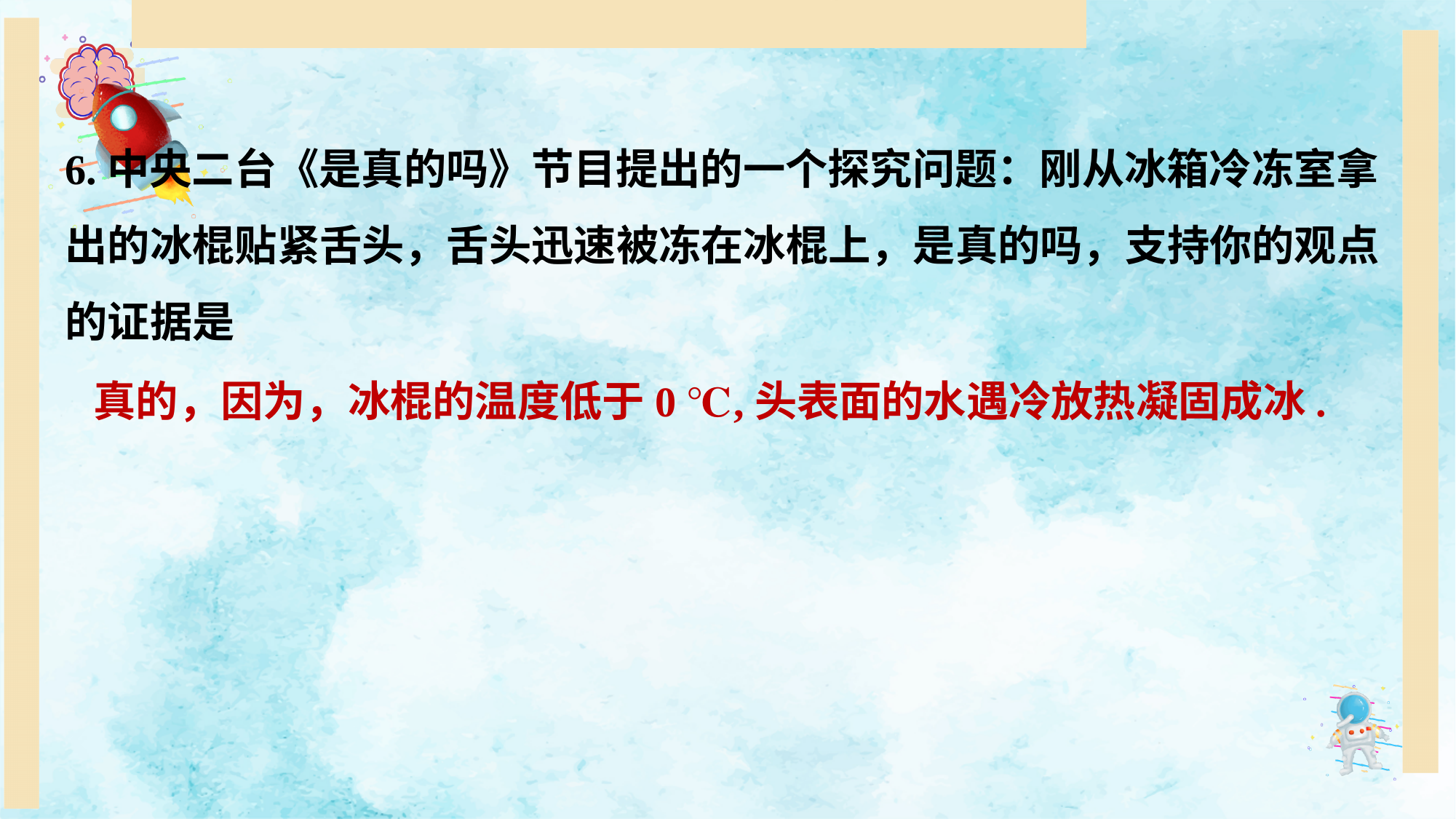

6.中央二台《是真的吗》节目提出的一个探究问题：刚从冰箱冷冻室拿出的冰棍贴紧舌头，舌头迅速被冻在冰棍上，是真的吗，支持你的观点的证据是
真的，因为，冰棍的温度低于0 ℃,头表面的水遇冷放热凝固成冰.